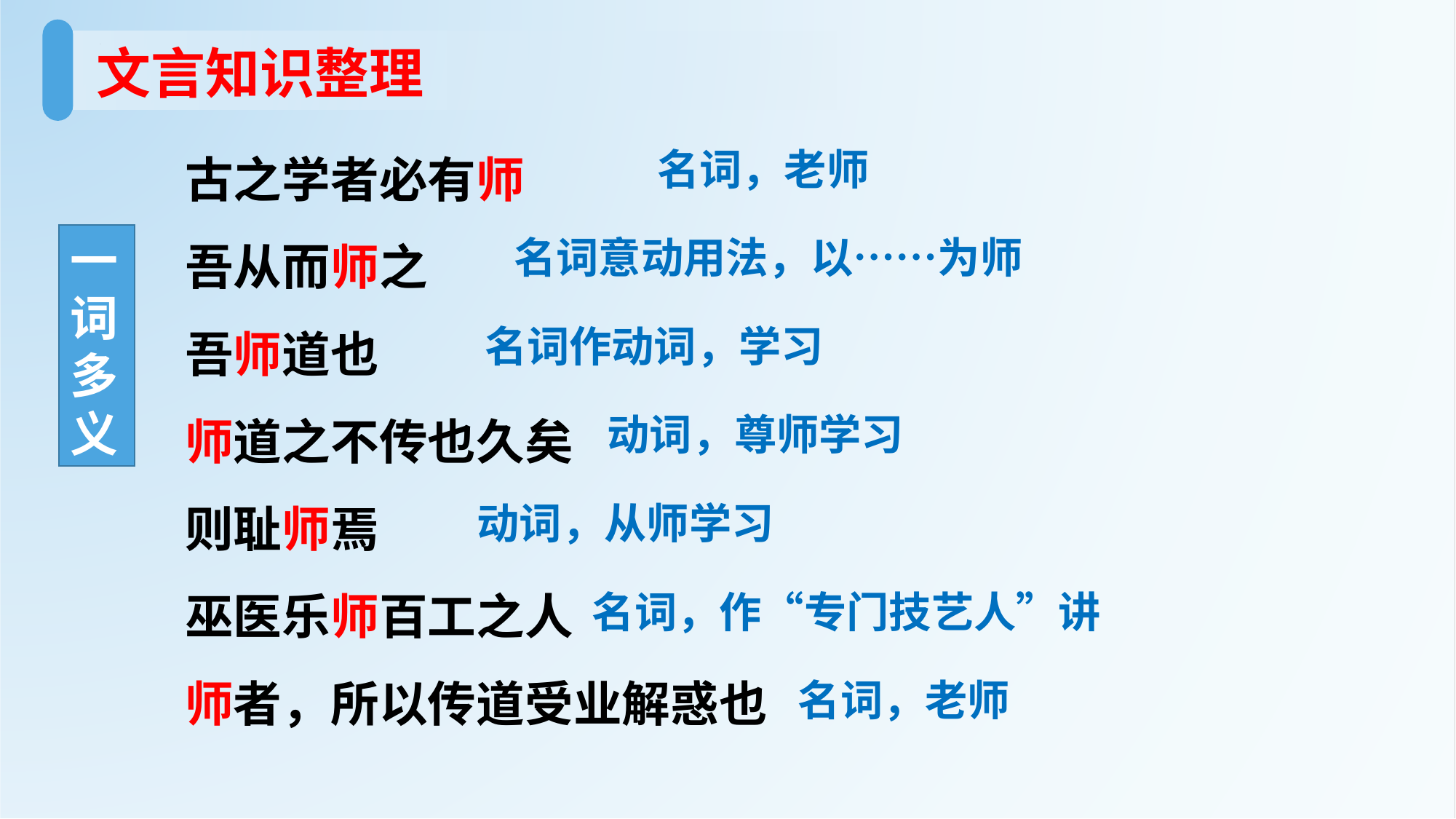

文言知识整理
古之学者必有师
吾从而师之
吾师道也
师道之不传也久矣
则耻师焉
巫医乐师百工之人
师者，所以传道受业解惑也
名词，老师
一 词 多 义
名词意动用法，以……为师
名词作动词，学习
动词，尊师学习
动词，从师学习
名词，作“专门技艺人”讲
名词，老师